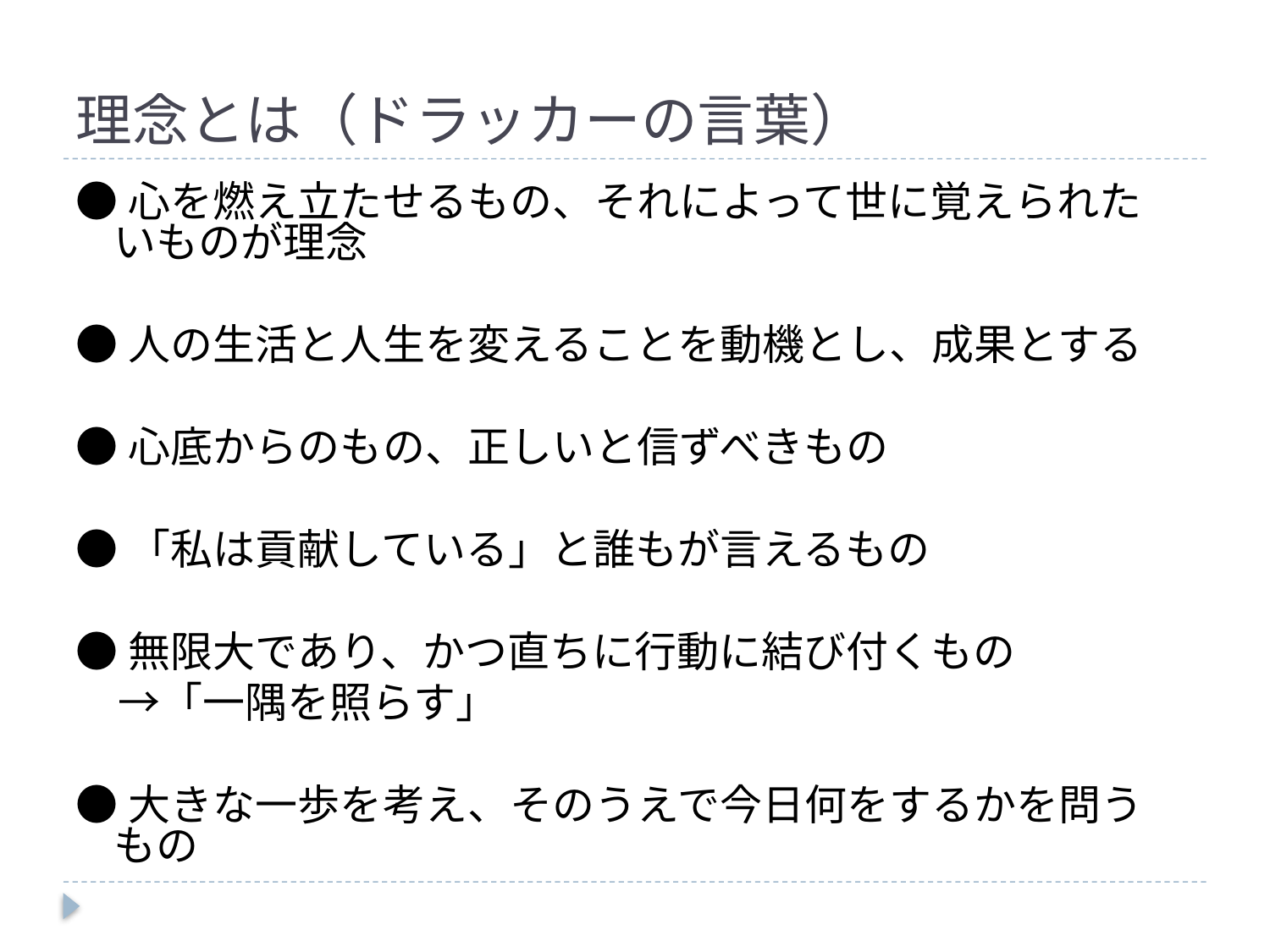

# 理念とは（ドラッカーの言葉）
●心を燃え立たせるもの、それによって世に覚えられたいものが理念

●人の生活と人生を変えることを動機とし、成果とする

●心底からのもの、正しいと信ずべきもの

●「私は貢献している」と誰もが言えるもの

●無限大であり、かつ直ちに行動に結び付くもの
　→「一隅を照らす」

●大きな一歩を考え、そのうえで今日何をするかを問うもの